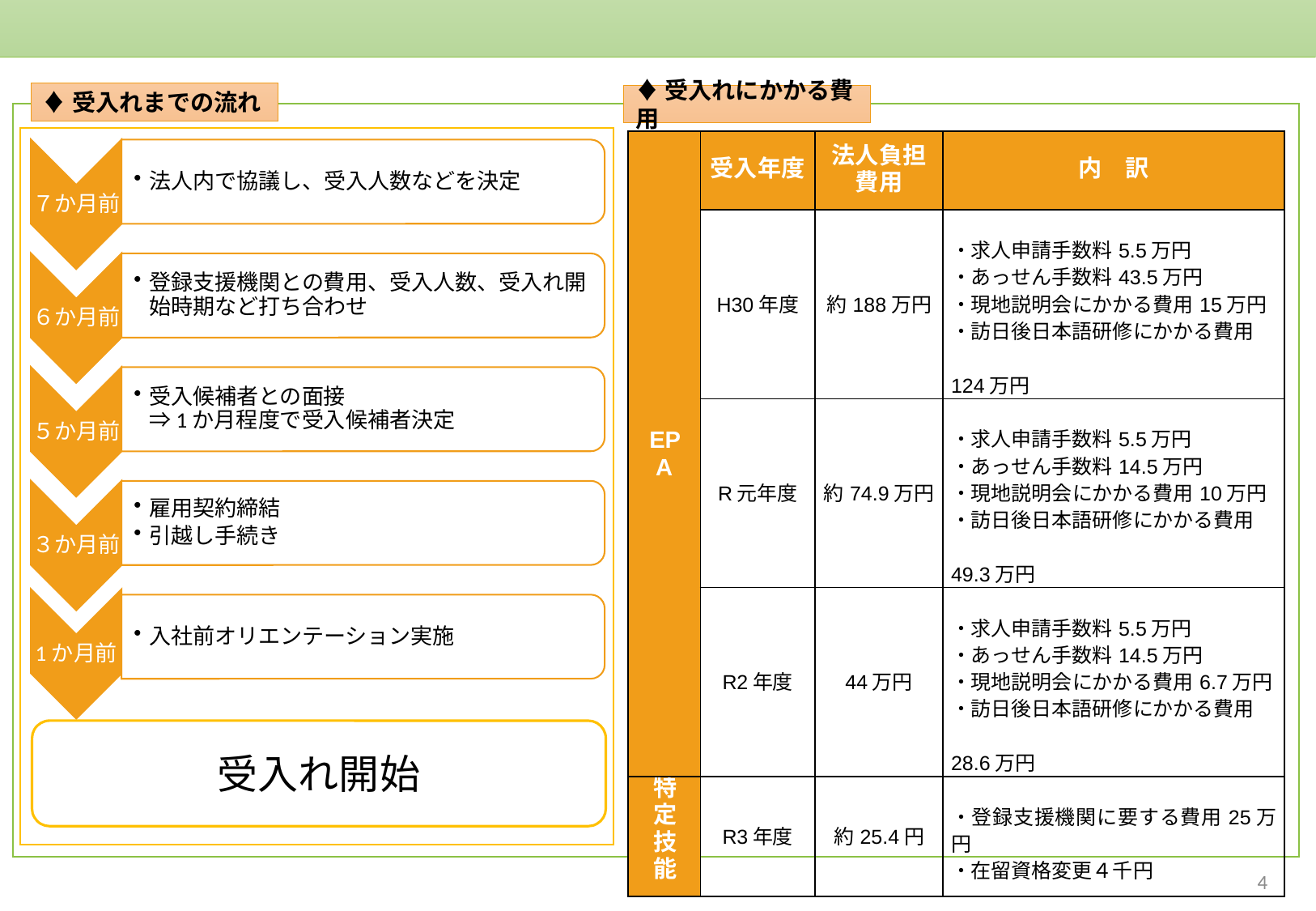

①　社会福祉法人　親光会（Ｐ２）
♦受入れまでの流れ
♦受入れにかかる費用

| EPA | 受入年度 | 法人負担費用 | 内　訳 |
| --- | --- | --- | --- |
|  | H30年度 | 約188万円 | ・求人申請手数料5.5万円 ・あっせん手数料43.5万円 ・現地説明会にかかる費用15万円 ・訪日後日本語研修にかかる費用 　　　　　　　　　　　　　　　　124万円 |
|  | R元年度 | 約74.9万円 | ・求人申請手数料5.5万円 ・あっせん手数料14.5万円 ・現地説明会にかかる費用10万円 ・訪日後日本語研修にかかる費用 　　　　　　　　　　　　　　　　49.3万円 |
|  | R2年度 | 44万円 | ・求人申請手数料5.5万円 ・あっせん手数料14.5万円 ・現地説明会にかかる費用6.7万円 ・訪日後日本語研修にかかる費用 　　　　　　　　　　　　　　　28.6万円 |
| 特 定 技 能 | R3年度 | 約25.4円 | ・登録支援機関に要する費用25万円 ・在留資格変更４千円 |
７か月前
法人内で協議し、受入人数などを決定
６か月前
登録支援機関との費用、受入人数、受入れ開始時期など打ち合わせ
５か月前
受入候補者との面接　　　　　　　　　　　⇒1か月程度で受入候補者決定
３か月前
雇用契約締結
引越し手続き
1か月前
入社前オリエンテーション実施

受入れ開始
4